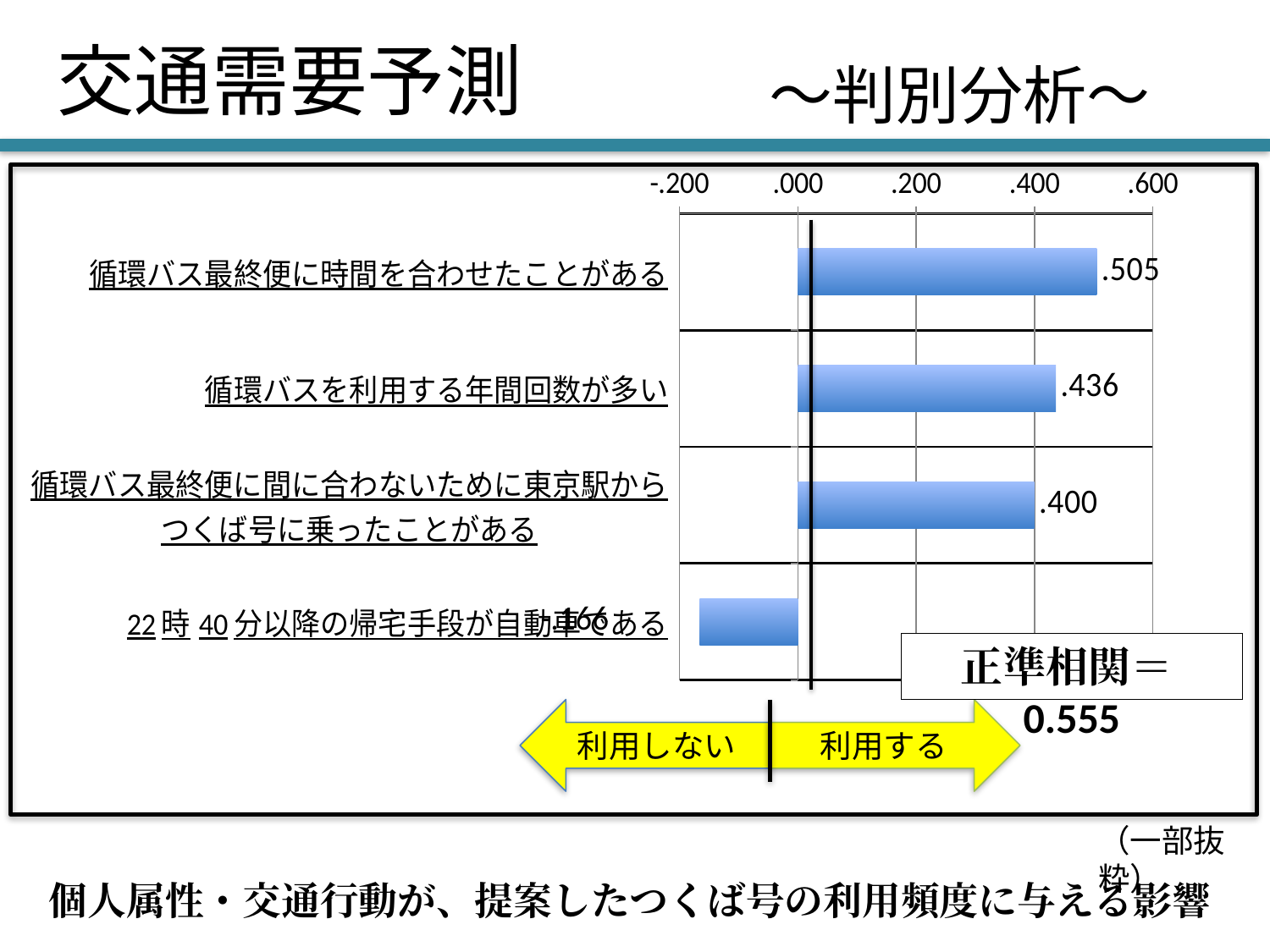

# 交通需要予測
〜判別分析〜

### Chart

| Category |  |
|---|---|
| 循環バス最終便に時間を合わせたことがある | 0.505224223540983 |
| 循環バスを利用する年間回数が多い | 0.436145045237488 |
| 循環バス最終便に間に合わないために東京駅からつくば号に乗ったことがある | 0.399561993285366 |
| 22時40分以降の帰宅手段が自動車である | -0.166053747036172 |
利用しない
利用する
| グループ重心 |  |
| --- | --- |
| 毎回利用する | 1.376 |
| 3回に1〜2回は利用する | 1.004 |
| 利用するかもしれない | -0.140 |
| 利用する事はない | -0.787 |
正準相関＝0.555
（一部抜粋）
個人属性・交通行動が、提案したつくば号の利用頻度に与える影響